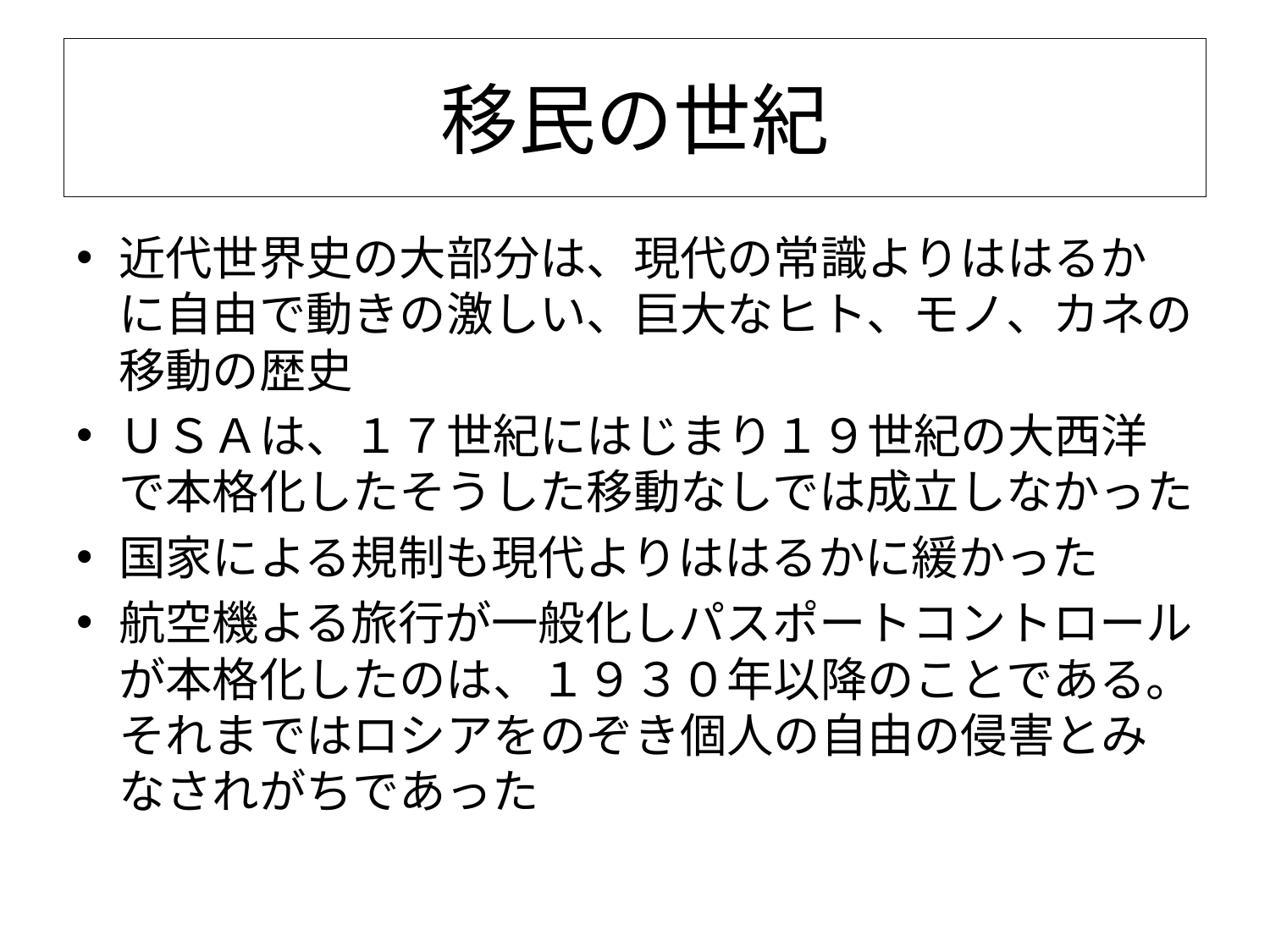

# 移民の世紀
近代世界史の大部分は、現代の常識よりははるかに自由で動きの激しい、巨大なヒト、モノ、カネの移動の歴史
ＵＳＡは、１７世紀にはじまり１９世紀の大西洋で本格化したそうした移動なしでは成立しなかった
国家による規制も現代よりははるかに緩かった
航空機よる旅行が一般化しパスポートコントロールが本格化したのは、１９３０年以降のことである。それまではロシアをのぞき個人の自由の侵害とみなされがちであった